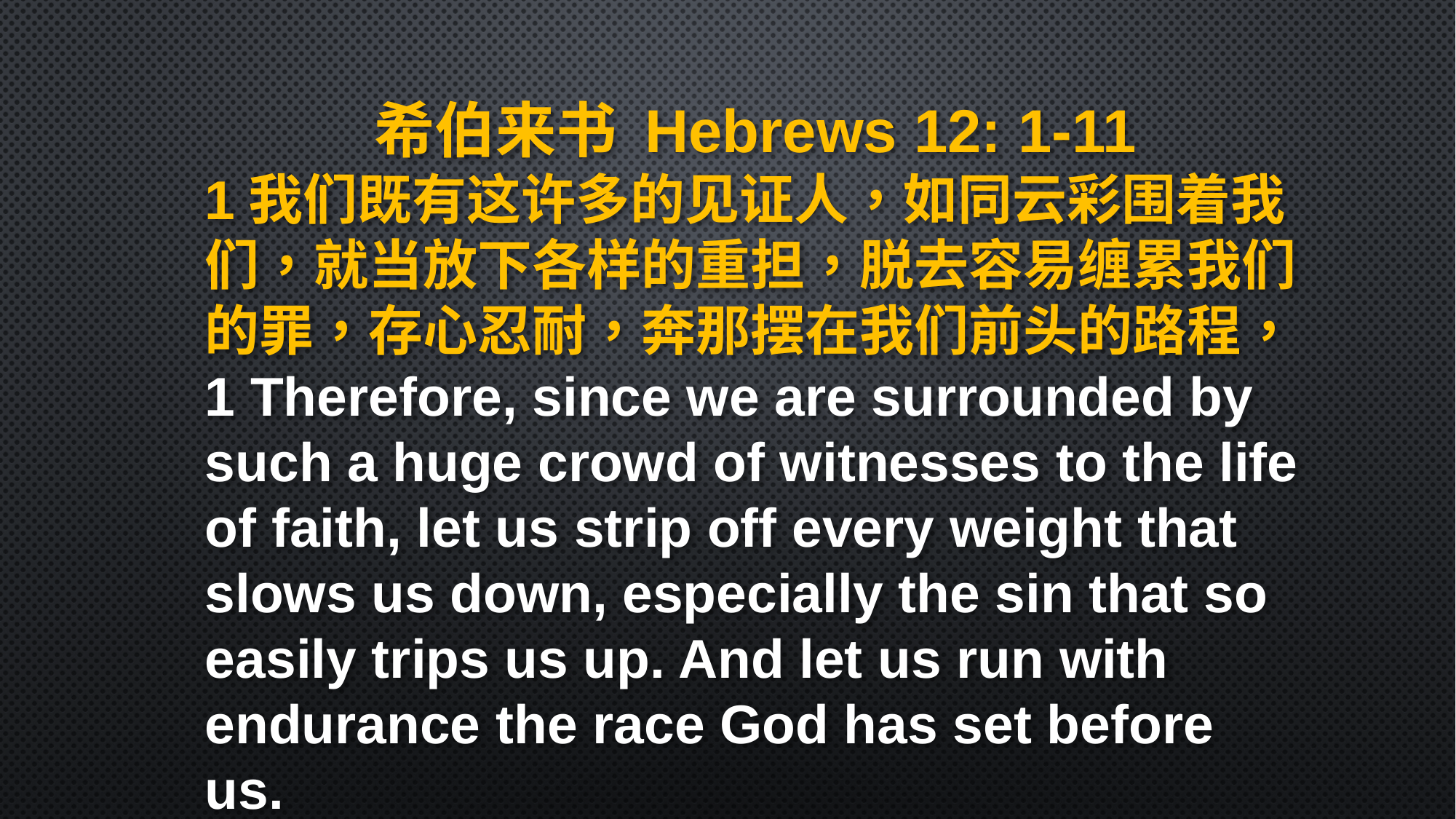

希伯来书 Hebrews 12: 1-11
1我们既有这许多的见证人，如同云彩围着我们，就当放下各样的重担，脱去容易缠累我们的罪，存心忍耐，奔那摆在我们前头的路程，
1 Therefore, since we are surrounded by such a huge crowd of witnesses to the life of faith, let us strip off every weight that slows us down, especially the sin that so easily trips us up. And let us run with endurance the race God has set before us.